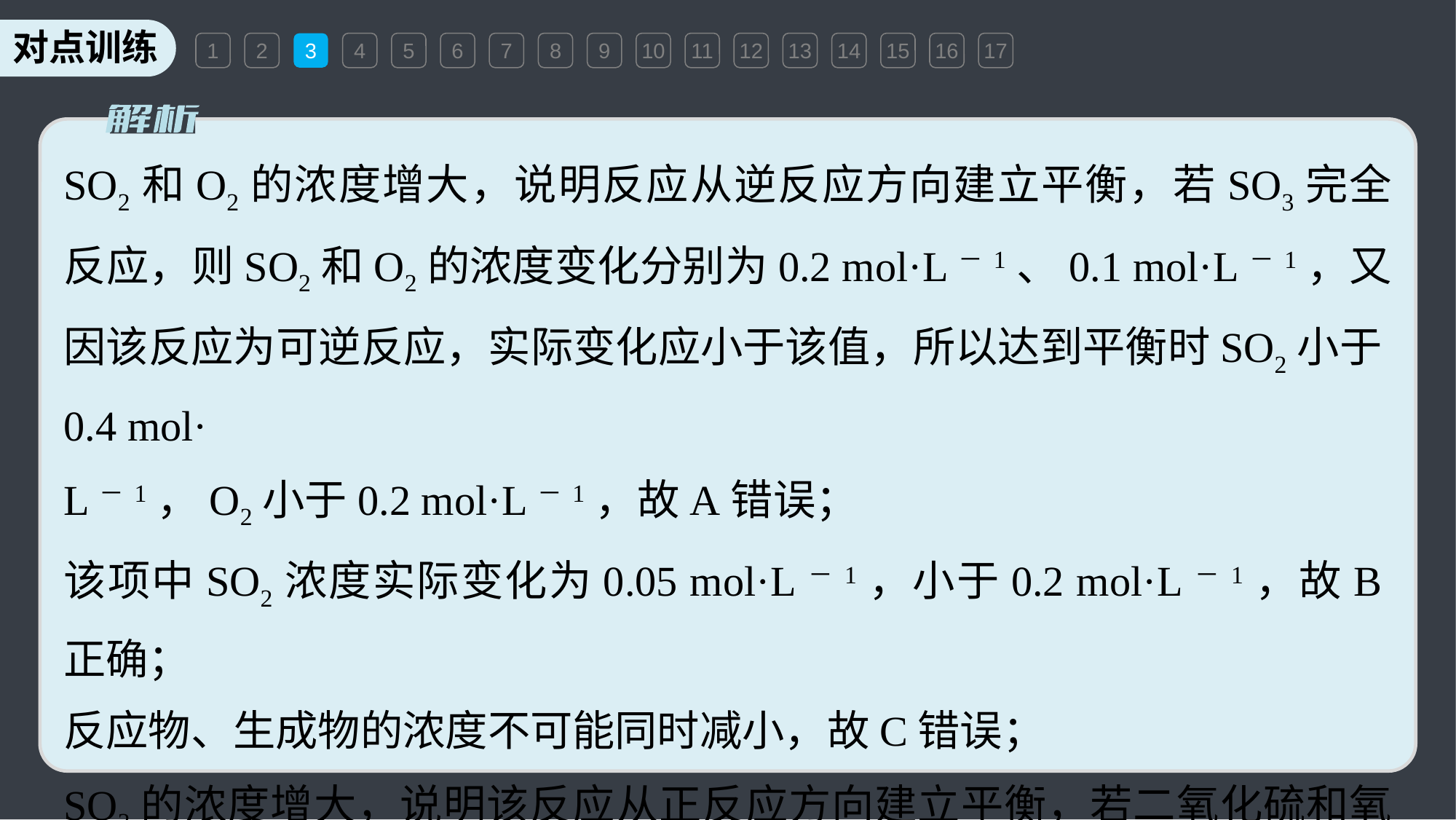

1
2
3
4
5
6
7
8
9
10
11
12
13
14
15
16
17

SO2和O2的浓度增大，说明反应从逆反应方向建立平衡，若SO3完全反应，则SO2和O2的浓度变化分别为0.2 mol·L－1、0.1 mol·L－1，又因该反应为可逆反应，实际变化应小于该值，所以达到平衡时SO2小于0.4 mol·
L－1，O2小于0.2 mol·L－1，故A错误；
该项中SO2浓度实际变化为0.05 mol·L－1，小于0.2 mol·L－1，故B正确；
反应物、生成物的浓度不可能同时减小，故C错误；
SO3的浓度增大，说明该反应从正反应方向建立平衡，若二氧化硫和氧气完全反应，SO3的浓度变化为0.2 mol·L－1，又因该反应为可逆反应，实际变化应小于该值，故D错误。